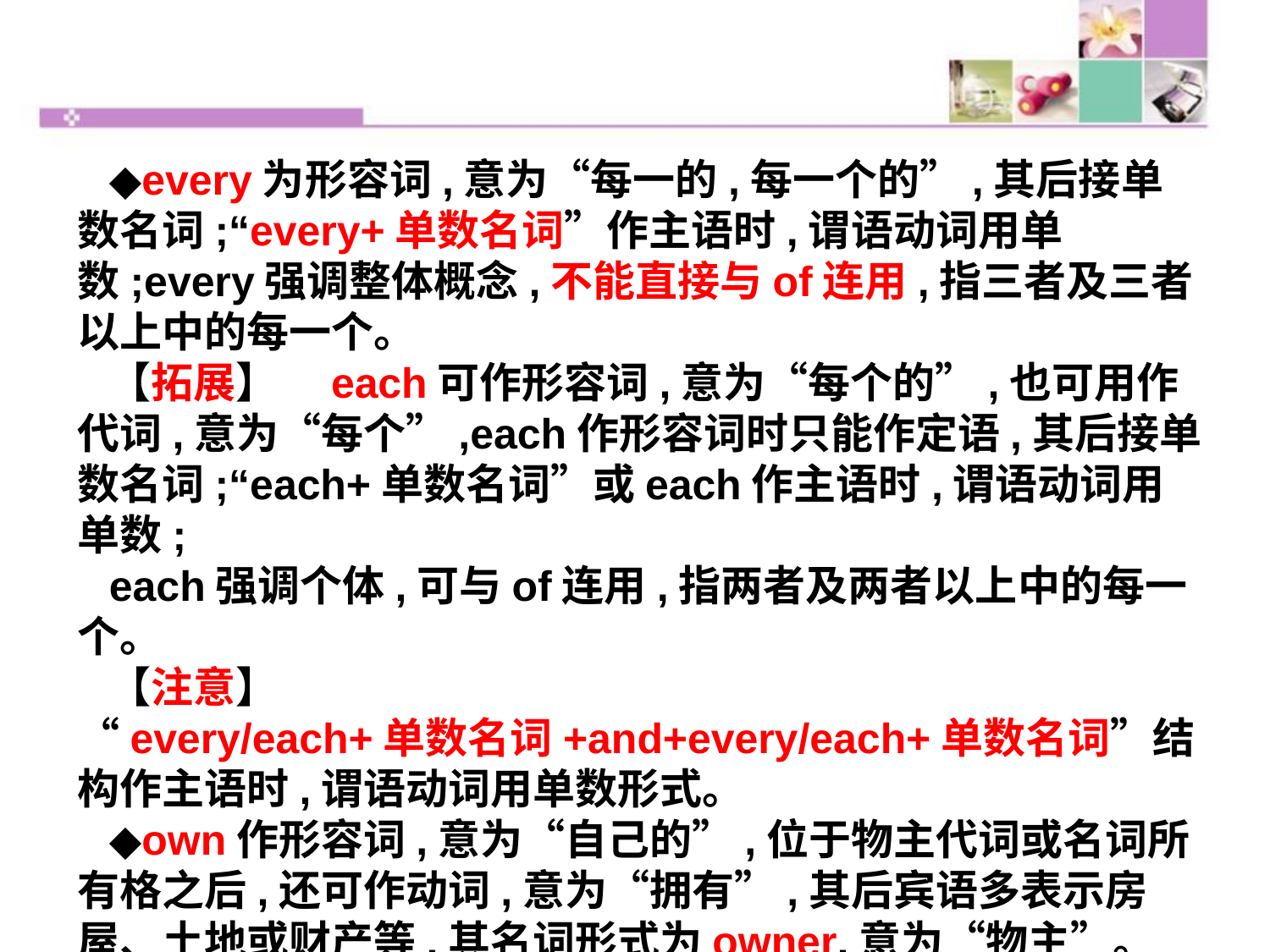

◆every为形容词,意为“每一的,每一个的”,其后接单数名词;“every+单数名词”作主语时,谓语动词用单数;every强调整体概念,不能直接与of连用,指三者及三者以上中的每一个。
【拓展】　each可作形容词,意为“每个的”,也可用作代词,意为“每个”,each作形容词时只能作定语,其后接单数名词;“each+单数名词”或each作主语时,谓语动词用单数;
each强调个体,可与of连用,指两者及两者以上中的每一个。
【注意】　“every/each+单数名词+and+every/each+单数名词”结构作主语时,谓语动词用单数形式。
◆own作形容词,意为“自己的”,位于物主代词或名词所有格之后,还可作动词,意为“拥有”,其后宾语多表示房屋、土地或财产等,其名词形式为owner,意为“物主”。